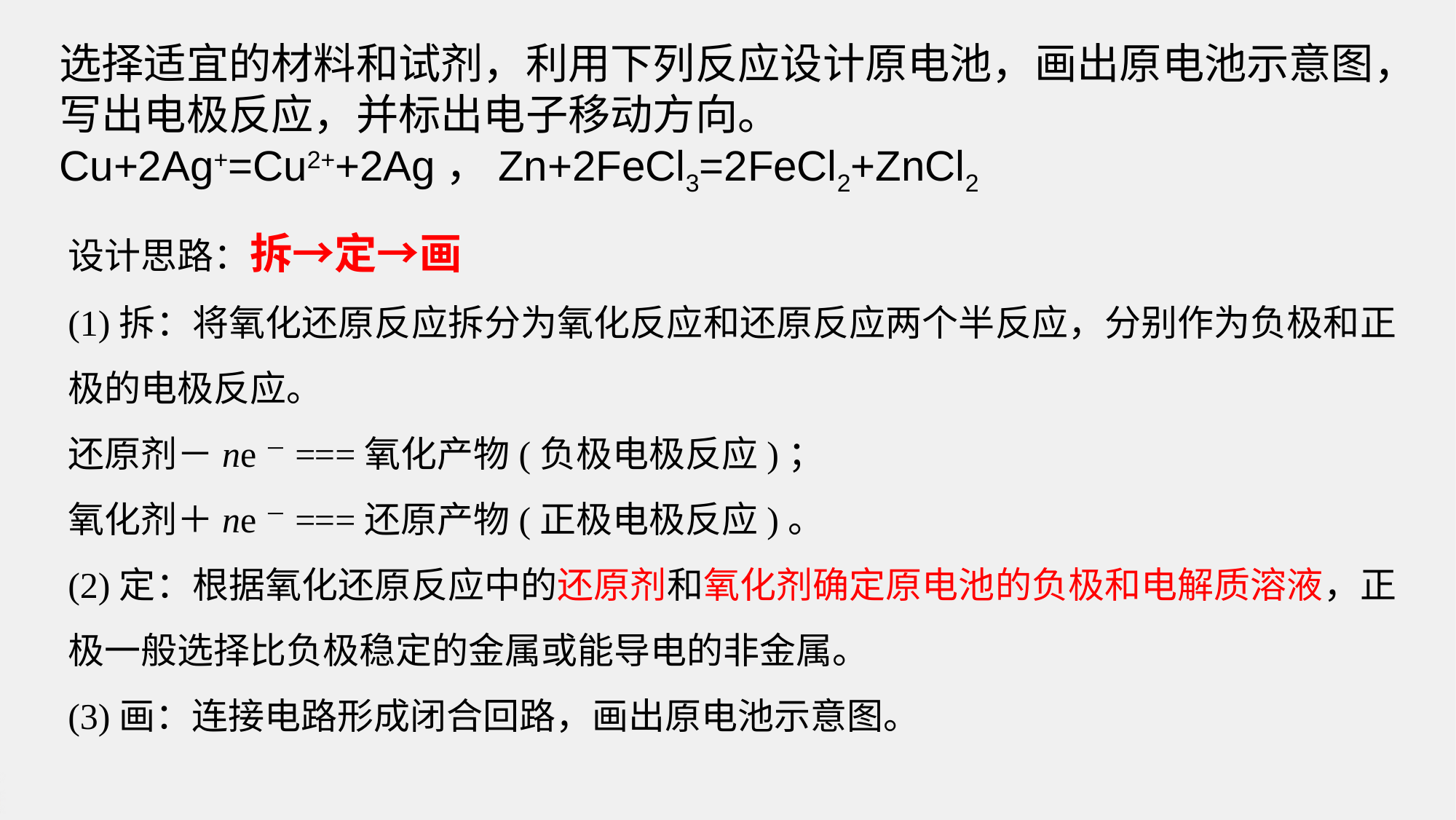

选择适宜的材料和试剂，利用下列反应设计原电池，画出原电池示意图，写出电极反应，并标出电子移动方向。
Cu+2Ag+=Cu2++2Ag，Zn+2FeCl3=2FeCl2+ZnCl2
设计思路：拆→定→画
(1)拆：将氧化还原反应拆分为氧化反应和还原反应两个半反应，分别作为负极和正极的电极反应。
还原剂－ne－===氧化产物(负极电极反应)；
氧化剂＋ne－===还原产物(正极电极反应)。
(2)定：根据氧化还原反应中的还原剂和氧化剂确定原电池的负极和电解质溶液，正极一般选择比负极稳定的金属或能导电的非金属。
(3)画：连接电路形成闭合回路，画出原电池示意图。